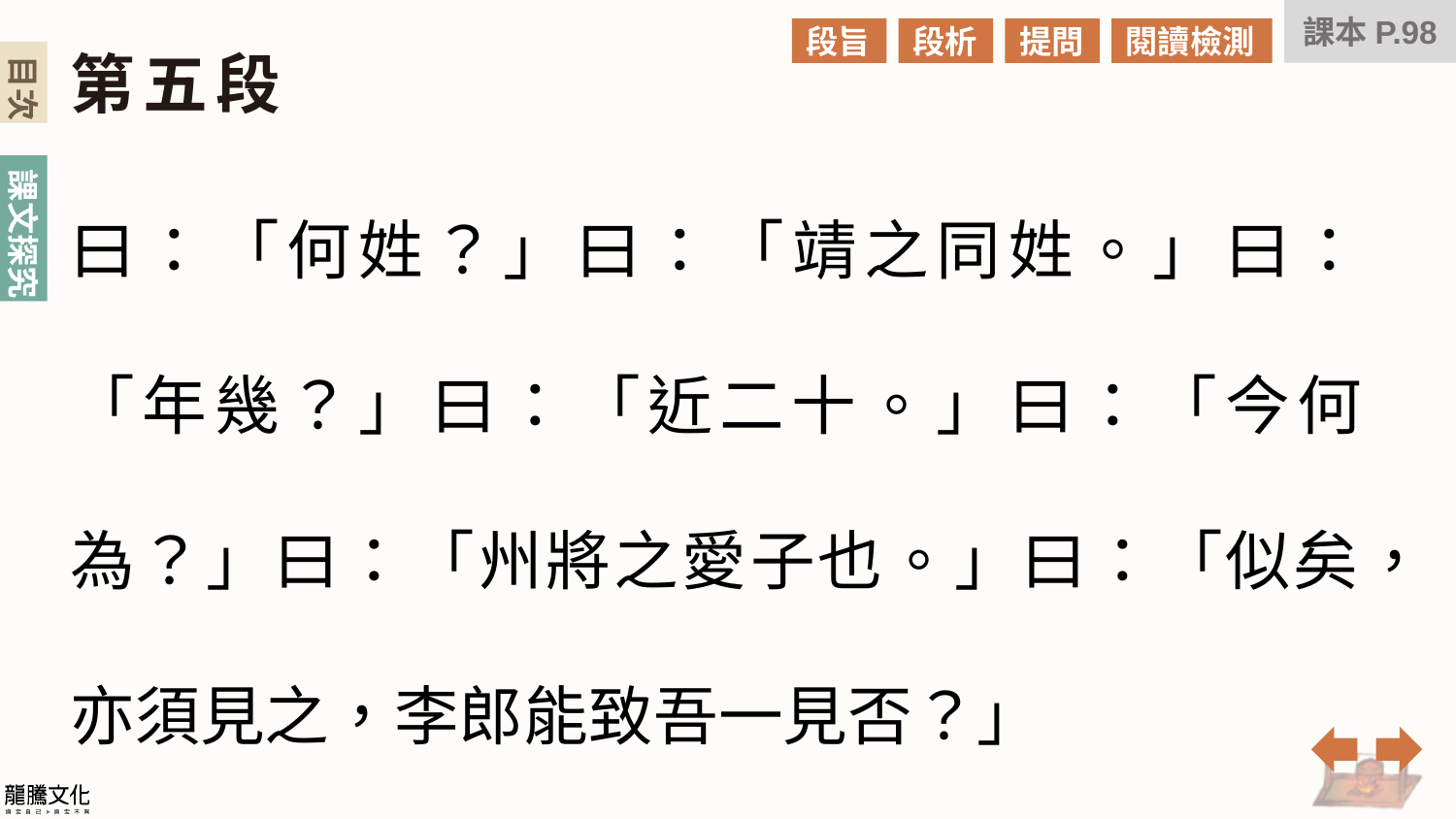

課本P.98
段旨
段析
提問
閱讀檢測
第五段
曰：「何姓？」曰：「靖之同姓。」曰：「年幾？」曰：「近二十。」曰：「今何為？」曰：「州將之愛子也。」曰：「似矣，亦須見之，李郎能致吾一見否？」